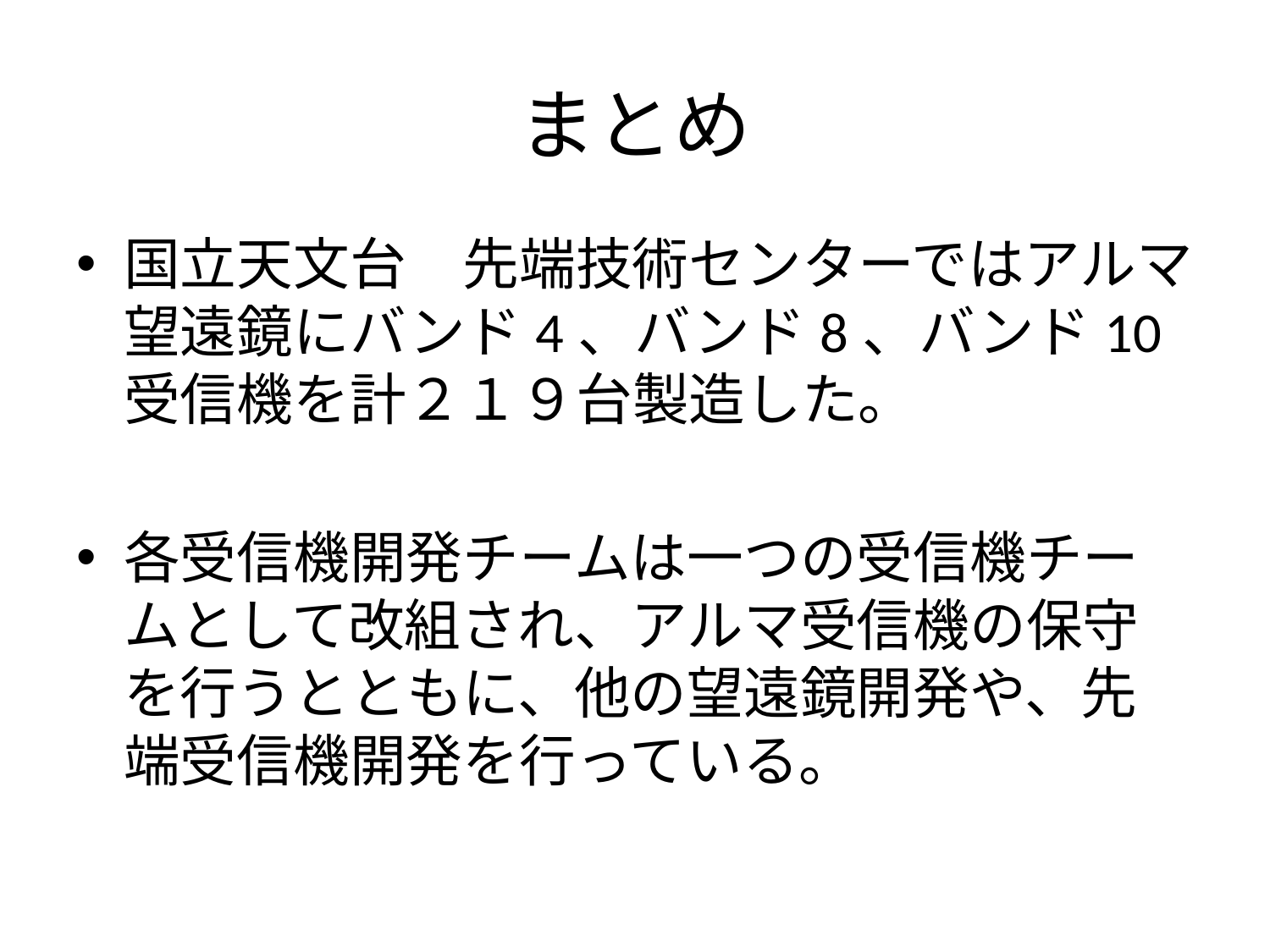

# まとめ
国立天文台　先端技術センターではアルマ望遠鏡にバンド4、バンド8、バンド10受信機を計２１９台製造した。

各受信機開発チームは一つの受信機チームとして改組され、アルマ受信機の保守を行うとともに、他の望遠鏡開発や、先端受信機開発を行っている。